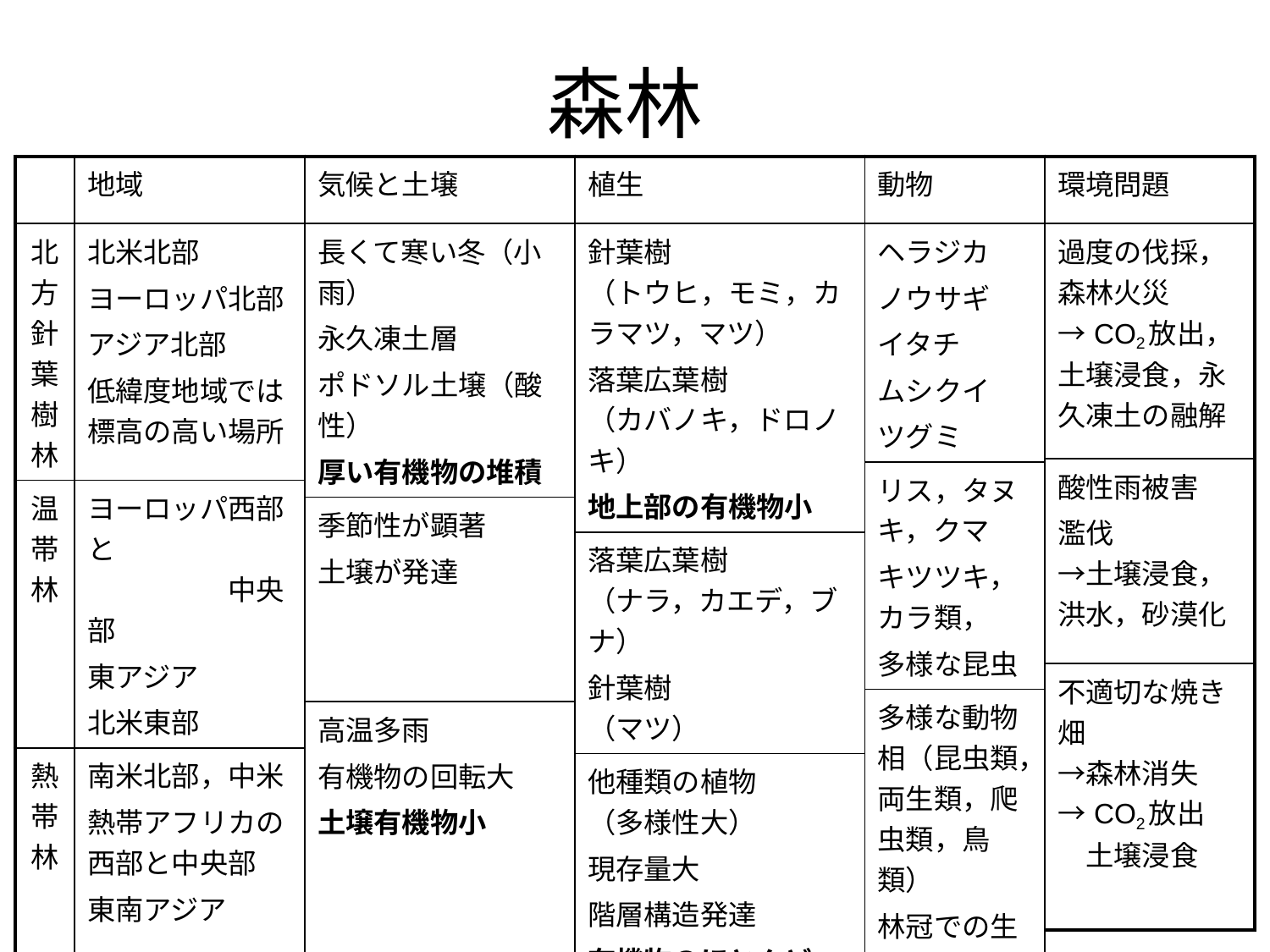

森林
|  | 地域 |
| --- | --- |
| 北方針葉樹林 | 北米北部 ヨーロッパ北部 アジア北部 低緯度地域では標高の高い場所 |
| 温帯林 | ヨーロッパ西部と 　　　　　中央部 東アジア 北米東部 |
| 熱帯林 | 南米北部，中米 熱帯アフリカの西部と中央部 東南アジア |
| 気候と土壌 |
| --- |
| 長くて寒い冬（小雨） 永久凍土層 ポドソル土壌（酸性） 厚い有機物の堆積 |
| 季節性が顕著 土壌が発達 |
| 高温多雨 有機物の回転大 土壌有機物小 |
| 植生 |
| --- |
| 針葉樹 （トウヒ，モミ，カラマツ，マツ） 落葉広葉樹 （カバノキ，ドロノキ） 地上部の有機物小 |
| 落葉広葉樹 （ナラ，カエデ，ブナ） 針葉樹 （マツ） |
| 他種類の植物 （多様性大） 現存量大 階層構造発達 有機物のほとんど は地上部に存在 |
| 動物 |
| --- |
| ヘラジカ ノウサギ イタチ ムシクイ ツグミ |
| リス，タヌキ，クマ キツツキ，カラ類， 多様な昆虫 |
| 多様な動物相（昆虫類，両生類，爬虫類，鳥類） 林冠での生活 |
| 環境問題 |
| --- |
| 過度の伐採，森林火災 →CO2放出，土壌浸食，永久凍土の融解 |
| 酸性雨被害 濫伐 →土壌浸食，洪水，砂漠化 |
| 不適切な焼き畑 →森林消失 →CO2放出 　土壌浸食 |